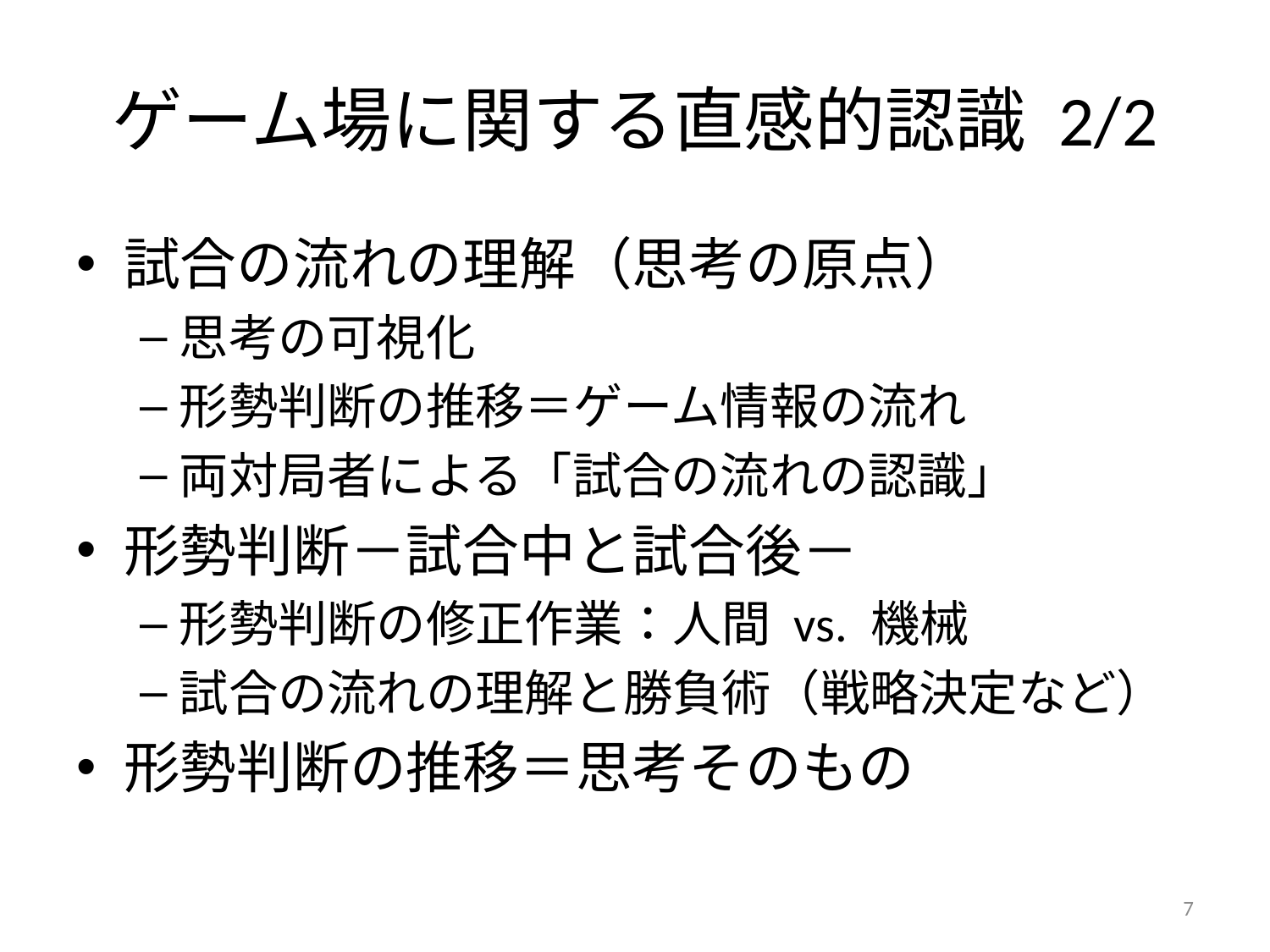

# ゲーム場に関する直感的認識 2/2
試合の流れの理解（思考の原点）
思考の可視化
形勢判断の推移＝ゲーム情報の流れ
両対局者による「試合の流れの認識」
形勢判断－試合中と試合後－
形勢判断の修正作業：人間 vs. 機械
試合の流れの理解と勝負術（戦略決定など）
形勢判断の推移＝思考そのもの
7